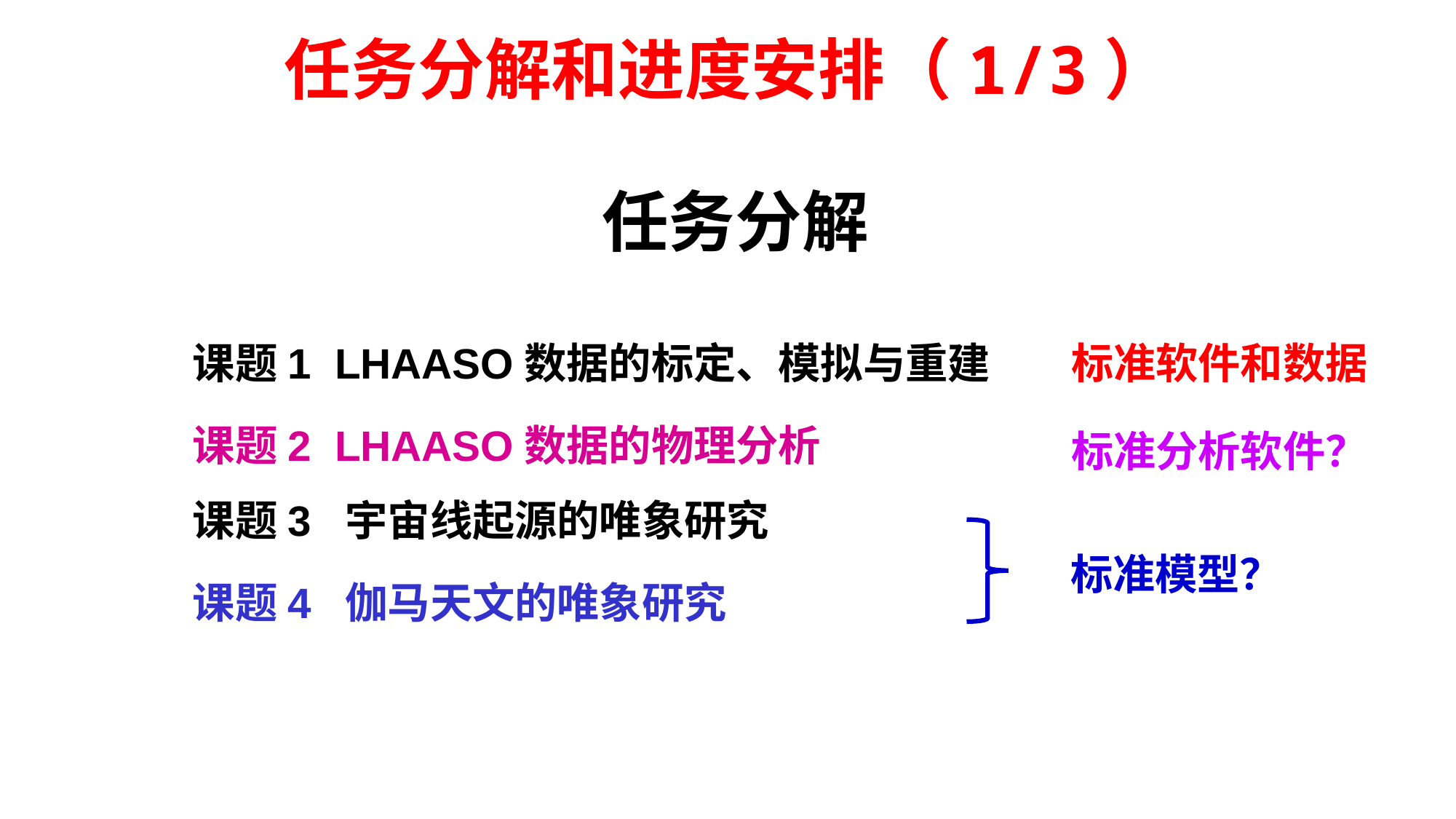

任务分解和进度安排（1/3）
任务分解
课题1  LHAASO数据的标定、模拟与重建
标准软件和数据
课题2  LHAASO数据的物理分析
标准分析软件？
课题3  宇宙线起源的唯象研究

标准模型？
课题4  伽马天文的唯象研究